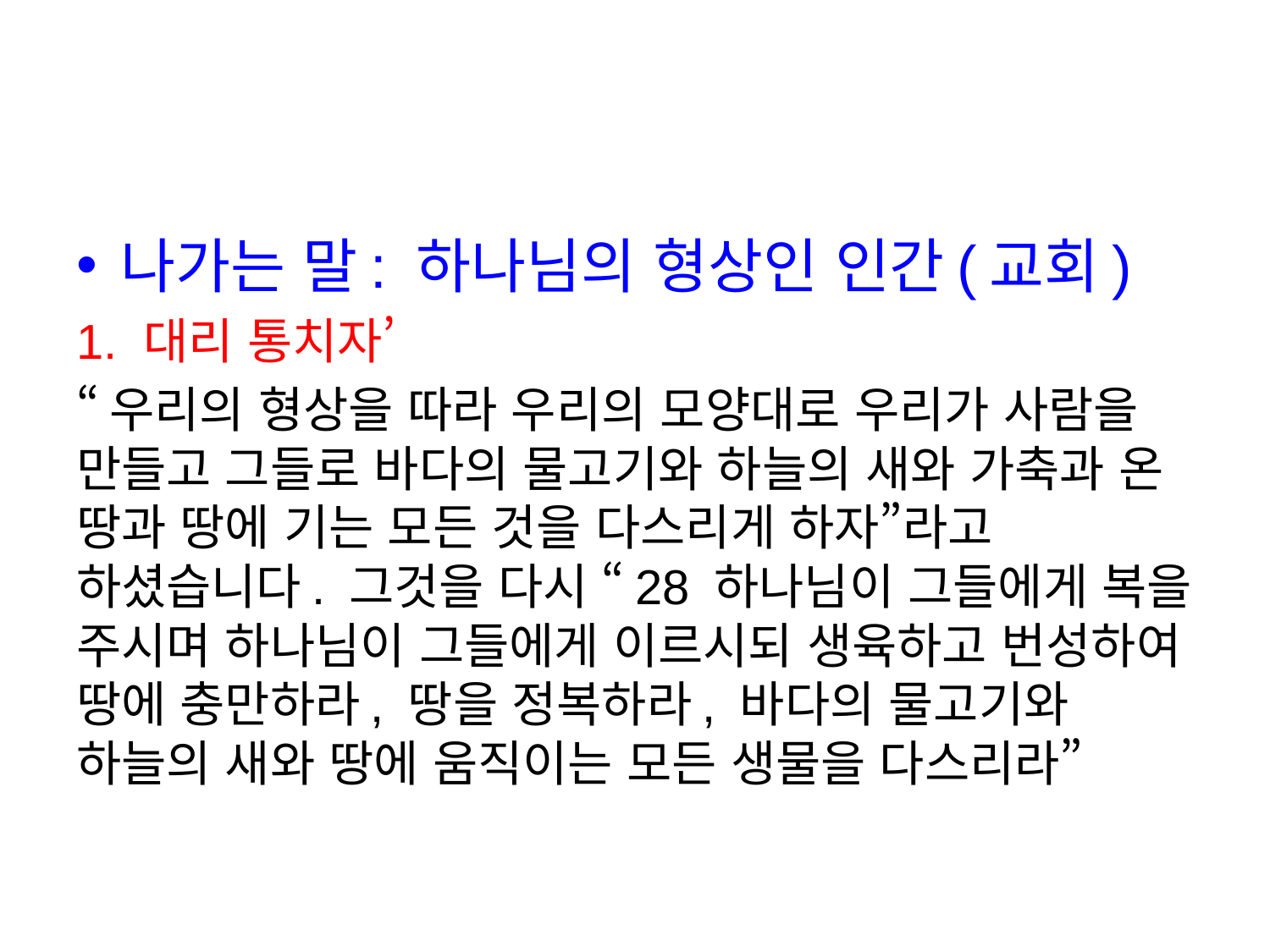

#
나가는 말: 하나님의 형상인 인간(교회)
대리 통치자’
“우리의 형상을 따라 우리의 모양대로 우리가 사람을 만들고 그들로 바다의 물고기와 하늘의 새와 가축과 온 땅과 땅에 기는 모든 것을 다스리게 하자”라고 하셨습니다. 그것을 다시 “28 하나님이 그들에게 복을 주시며 하나님이 그들에게 이르시되 생육하고 번성하여 땅에 충만하라, 땅을 정복하라, 바다의 물고기와 하늘의 새와 땅에 움직이는 모든 생물을 다스리라”